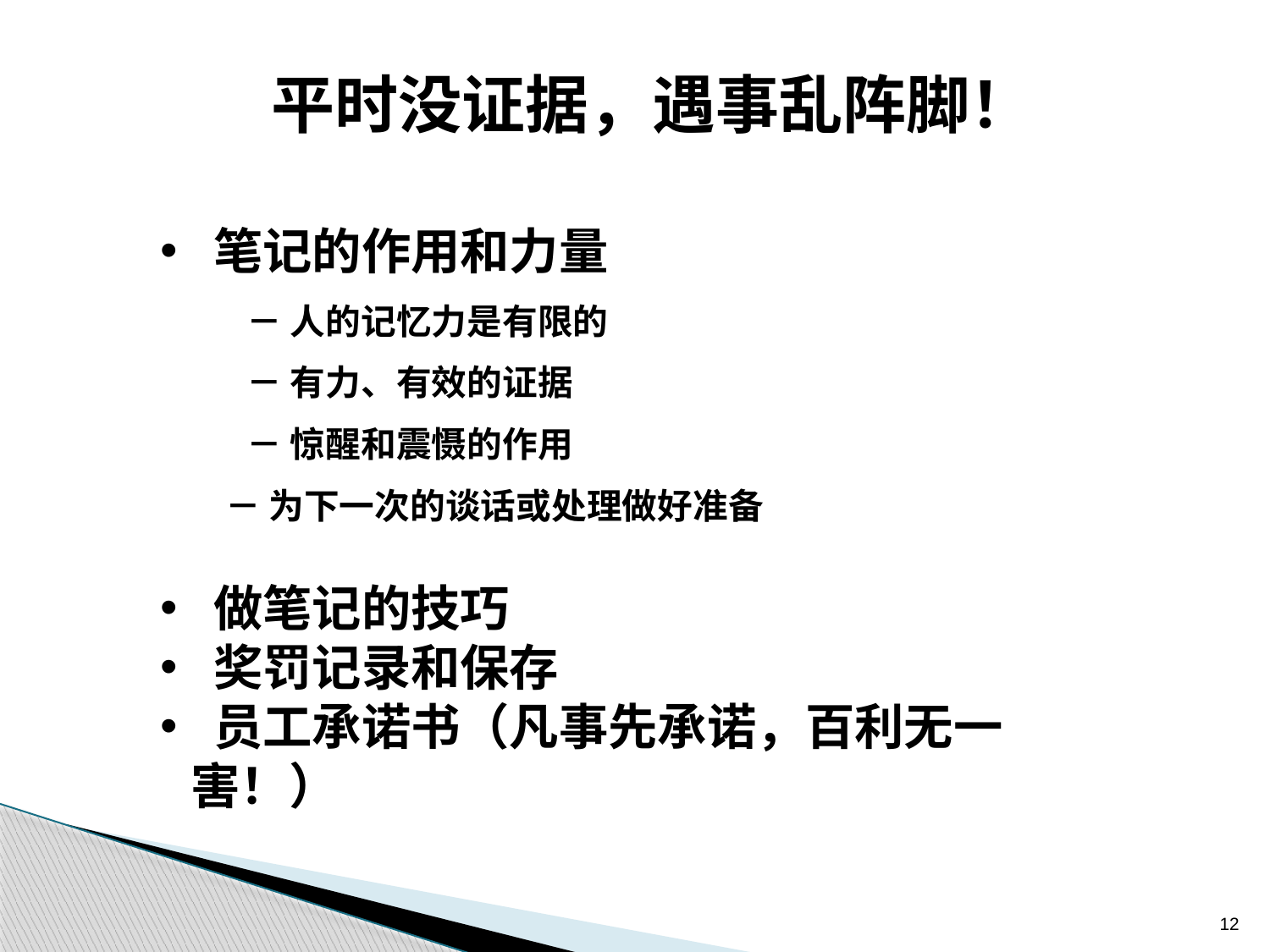

平时没证据，遇事乱阵脚！
 笔记的作用和力量
       － 人的记忆力是有限的
       － 有力、有效的证据
       － 惊醒和震慑的作用
       － 为下一次的谈话或处理做好准备

 做笔记的技巧
 奖罚记录和保存
 员工承诺书（凡事先承诺，百利无一害！）
12